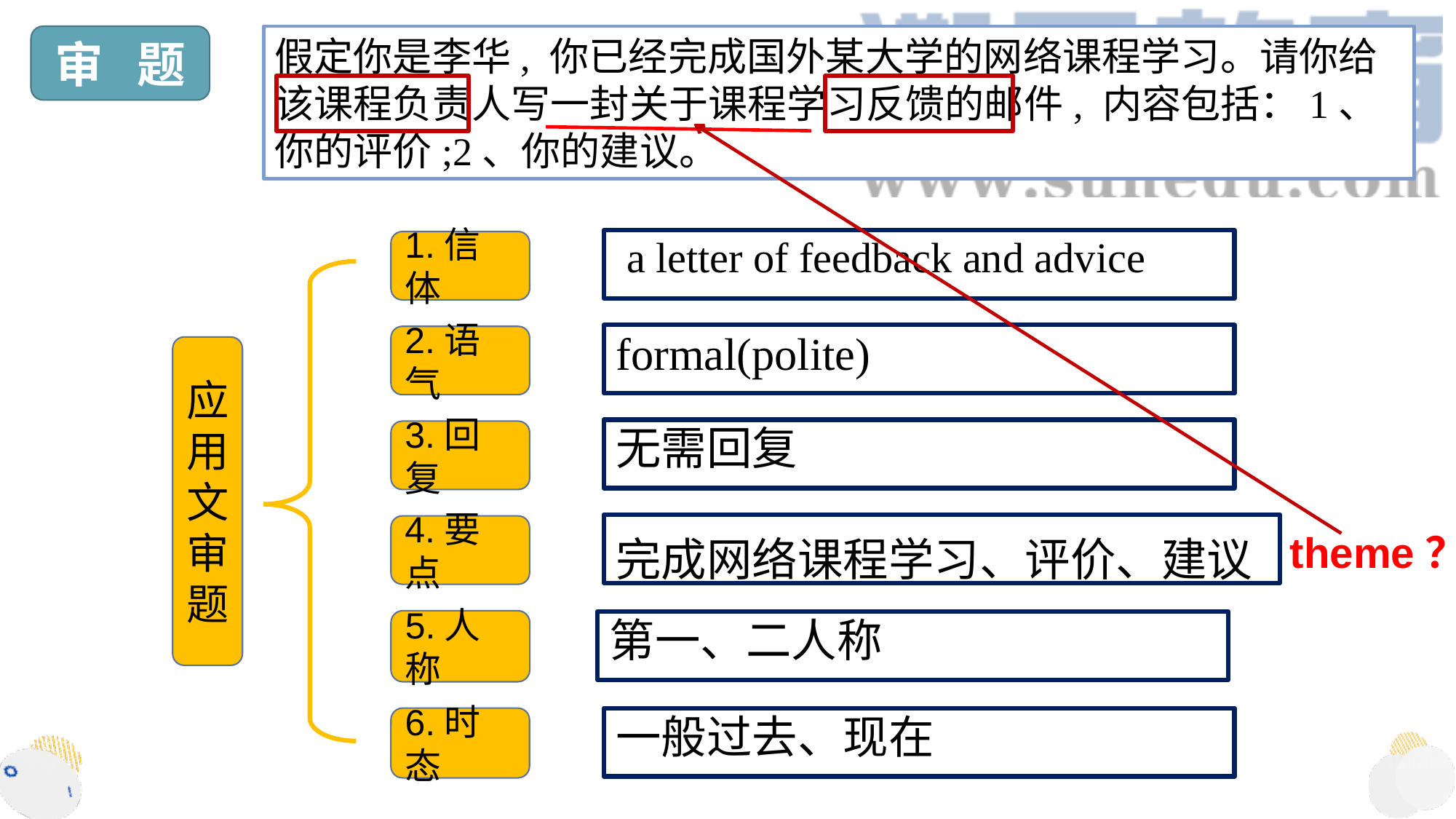

审   题
假定你是李华, 你已经完成国外某大学的网络课程学习。请你给该课程负责人写一封关于课程学习反馈的邮件, 内容包括：1、你的评价;2、你的建议。

 a letter of feedback and advice
1.信体

formal(polite)
2.语气
应用文审题
无需回复
3.回复
完成网络课程学习、评价、建议
4.要点
theme？
5.人称
第一、二人称
6.时态
一般过去、现在